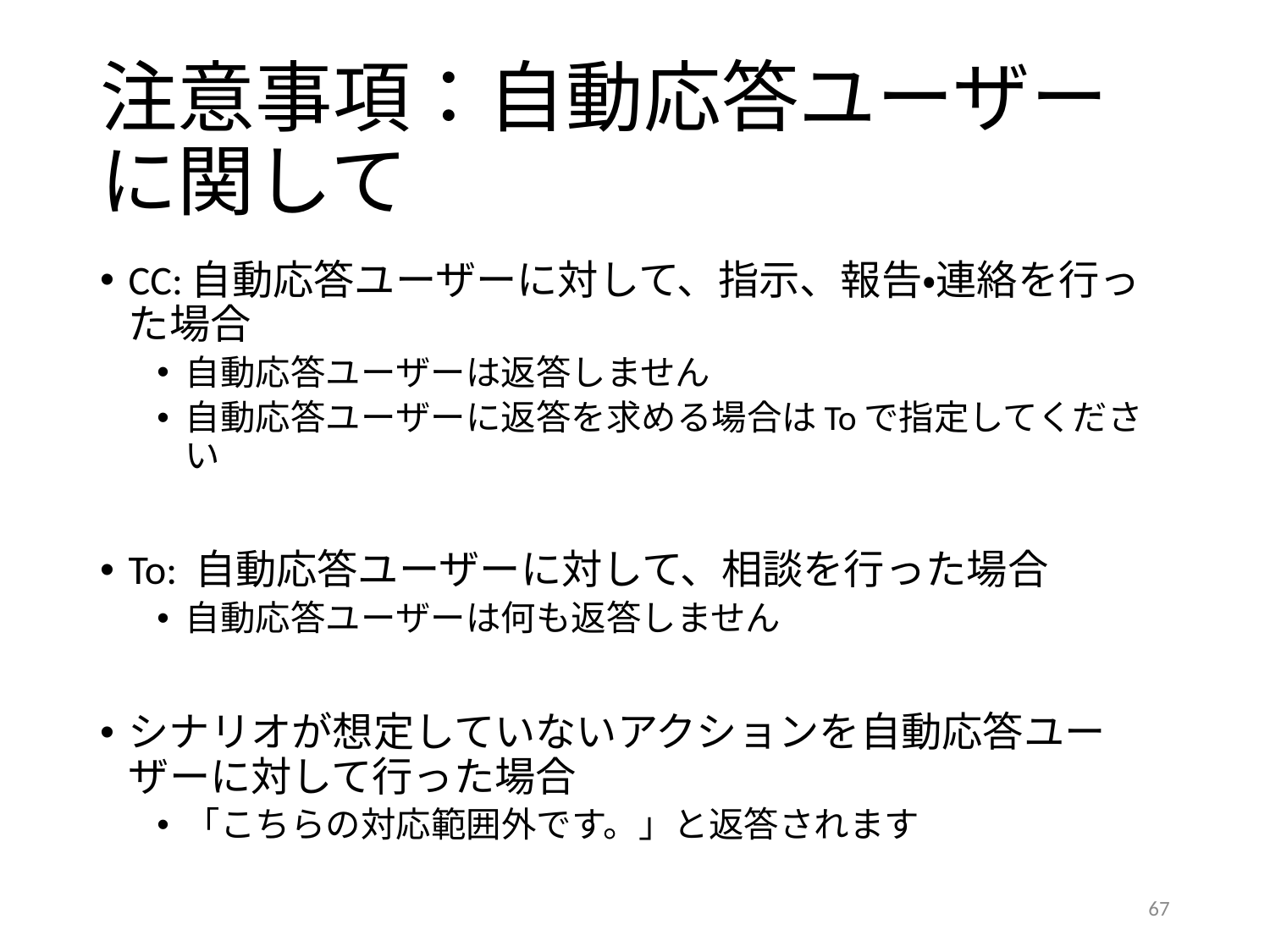

# 注意事項：自動応答ユーザーに関して
CC:自動応答ユーザーに対して、指示、報告・連絡を行った場合
自動応答ユーザーは返答しません
自動応答ユーザーに返答を求める場合はToで指定してください

To: 自動応答ユーザーに対して、相談を行った場合
自動応答ユーザーは何も返答しません

シナリオが想定していないアクションを自動応答ユーザーに対して行った場合
「こちらの対応範囲外です。」と返答されます
67